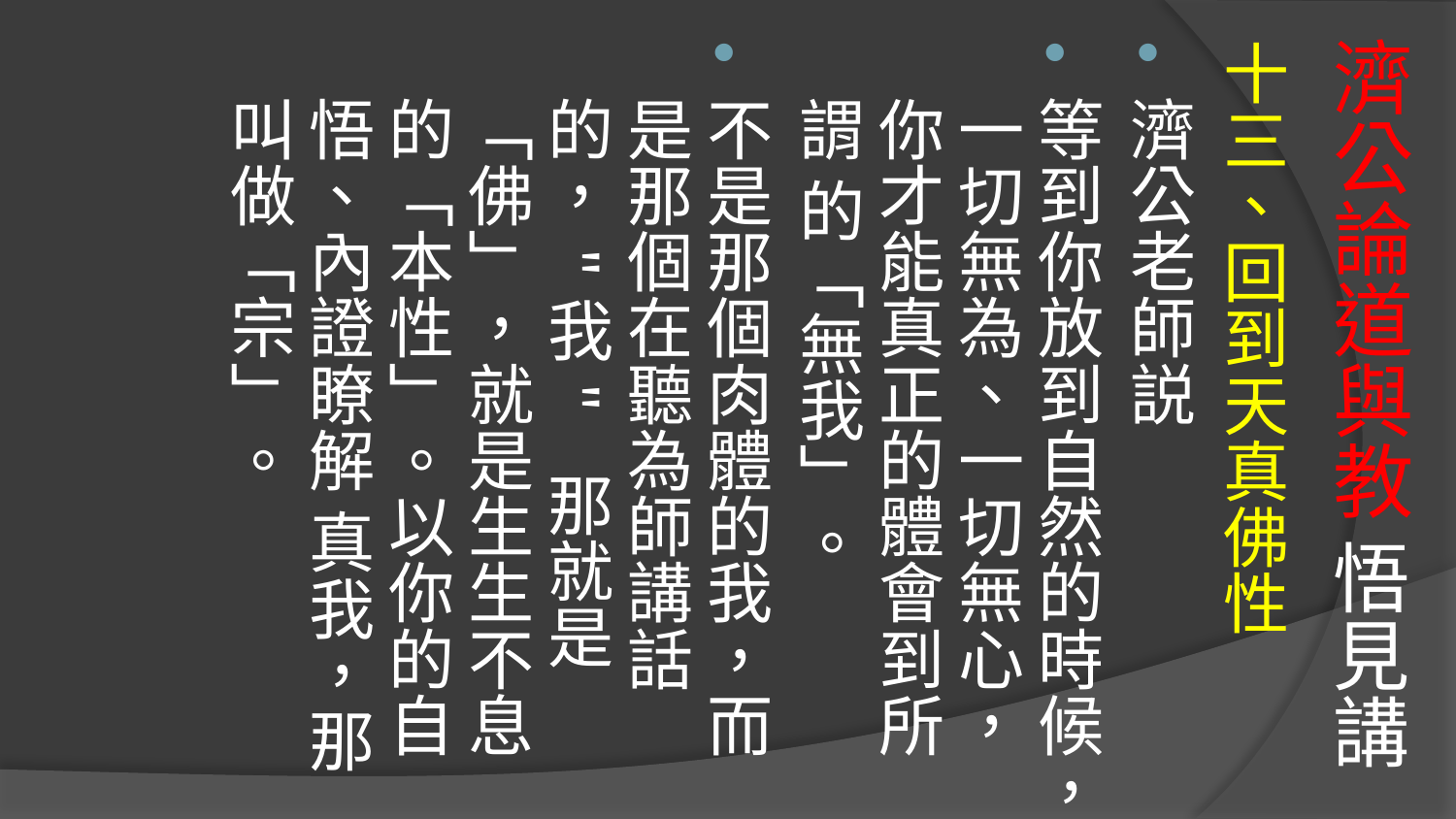

# 濟公論道與教 悟見講
十三、回到天真佛性
濟公老師説
等到你放到自然的時候，一切無為、一切無心，你才能真正的體會到所謂 的「無我」。
不是那個肉體的我，而是那個在聽為師講話的，"我" 那就是「佛」，就是生生不息的「本性」。以你的自悟、內證瞭解 真我，那叫做「宗」。